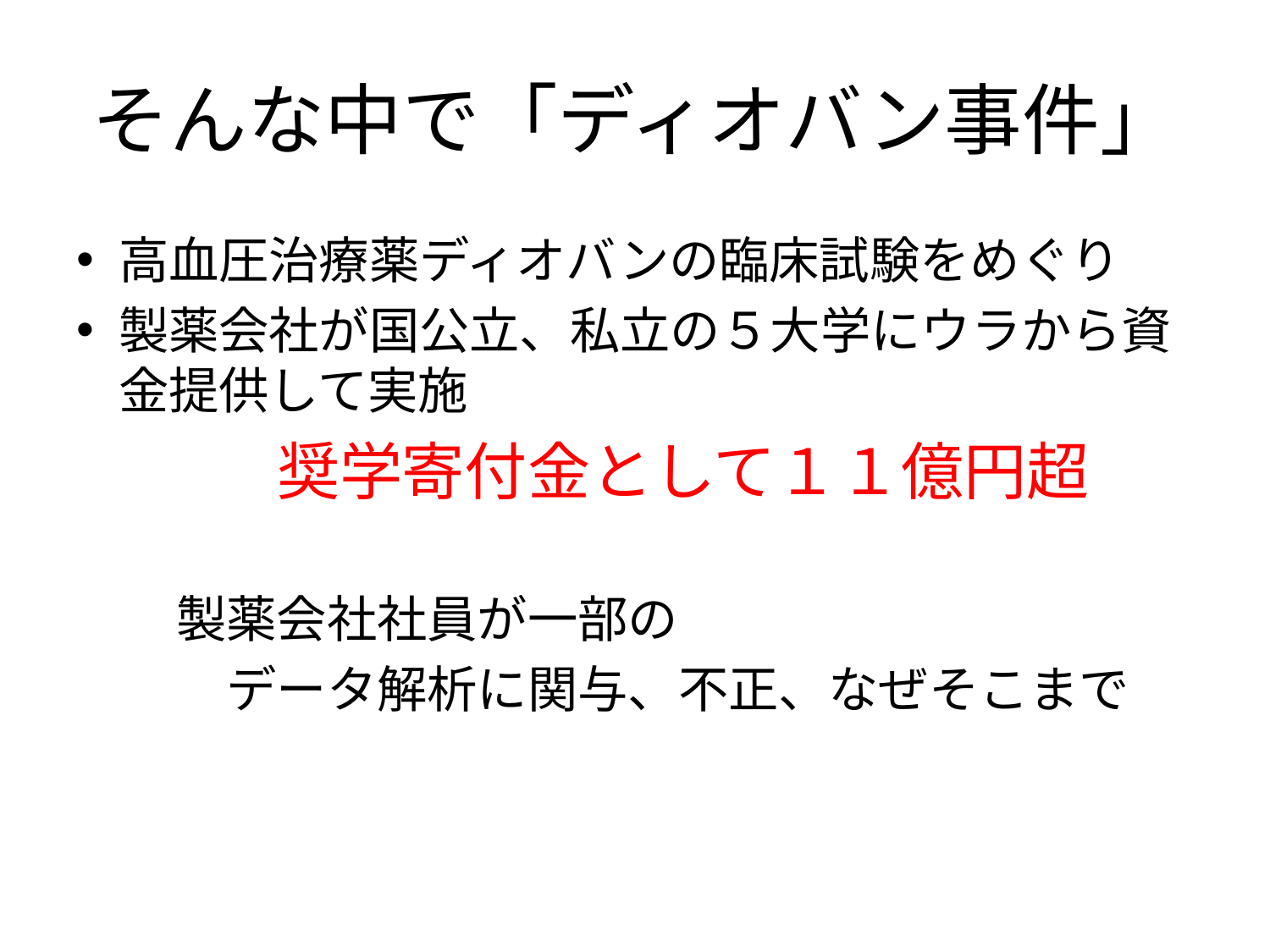

# そんな中で「ディオバン事件」
高血圧治療薬ディオバンの臨床試験をめぐり
製薬会社が国公立、私立の５大学にウラから資金提供して実施
　　　　奨学寄付金として１１億円超

　　製薬会社社員が一部の
　　　データ解析に関与、不正、なぜそこまで